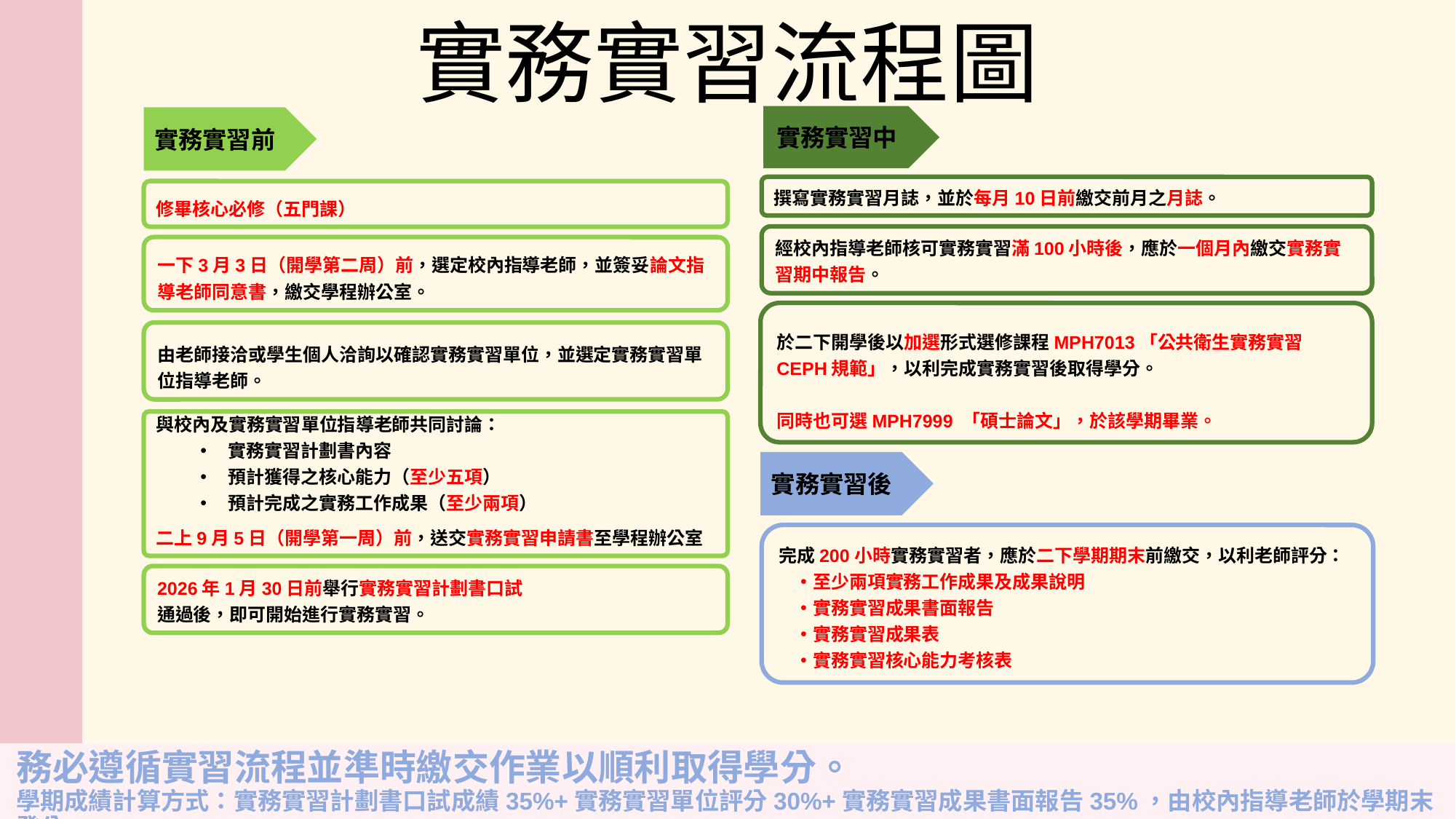

實務實習流程圖

實務實習前
修畢核心必修（五門課）
一下3月3日（開學第二周）前，選定校內指導老師，並簽妥論文指導老師同意書，繳交學程辦公室。
由老師接洽或學生個人洽詢以確認實務實習單位，並選定實務實習單位指導老師。
與校內及實務實習單位指導老師共同討論：
實務實習計劃書內容
預計獲得之核心能力（至少五項）
預計完成之實務工作成果（至少兩項）
二上9月5日（開學第一周）前，送交實務實習申請書至學程辦公室
2026年1月30日前舉行實務實習計劃書口試
通過後，即可開始進行實務實習。

實務實習中

撰寫實務實習月誌，並於每月10日前繳交前月之月誌。
經校內指導老師核可實務實習滿100小時後，應於一個月內繳交實務實習期中報告。
完成200小時實務實習者，應於二下學期期末前繳交，以利老師評分：
至少兩項實務工作成果及成果說明
實務實習成果書面報告
實務實習成果表
實務實習核心能力考核表
於二下開學後以加選形式選修課程MPH7013「公共衛生實務實習CEPH規範」，以利完成實務實習後取得學分。

同時也可選MPH7999 「碩士論文」，於該學期畢業。
實務實習後
務必遵循實習流程並準時繳交作業以順利取得學分。
學期成績計算方式：實務實習計劃書口試成績35%+實務實習單位評分30%+實務實習成果書面報告35%，由校內指導老師於學期末登分